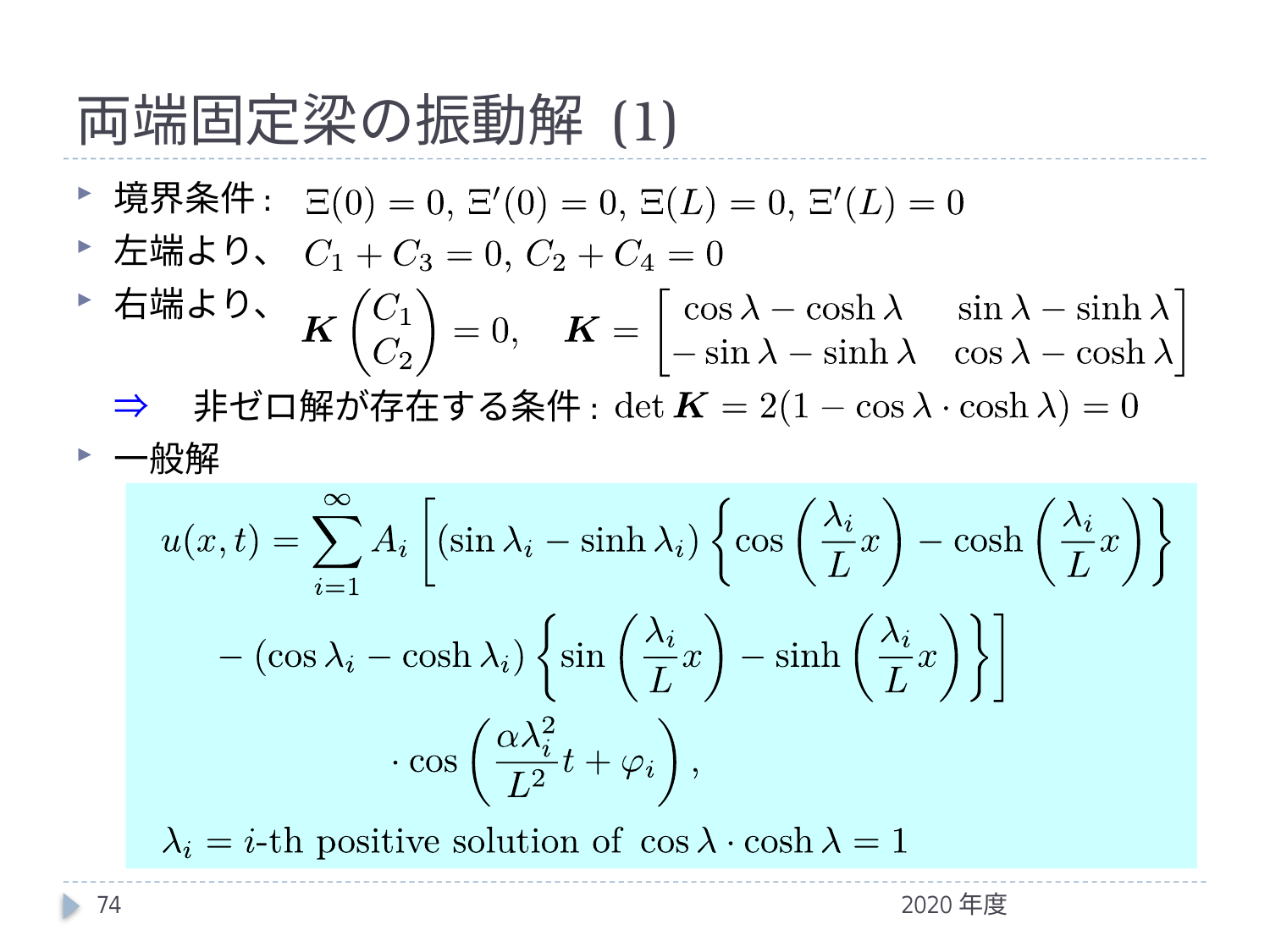

# 両端固定梁の振動解 (1)
境界条件:
左端より、
右端より、

⇒　非ゼロ解が存在する条件:
一般解

74
2020年度